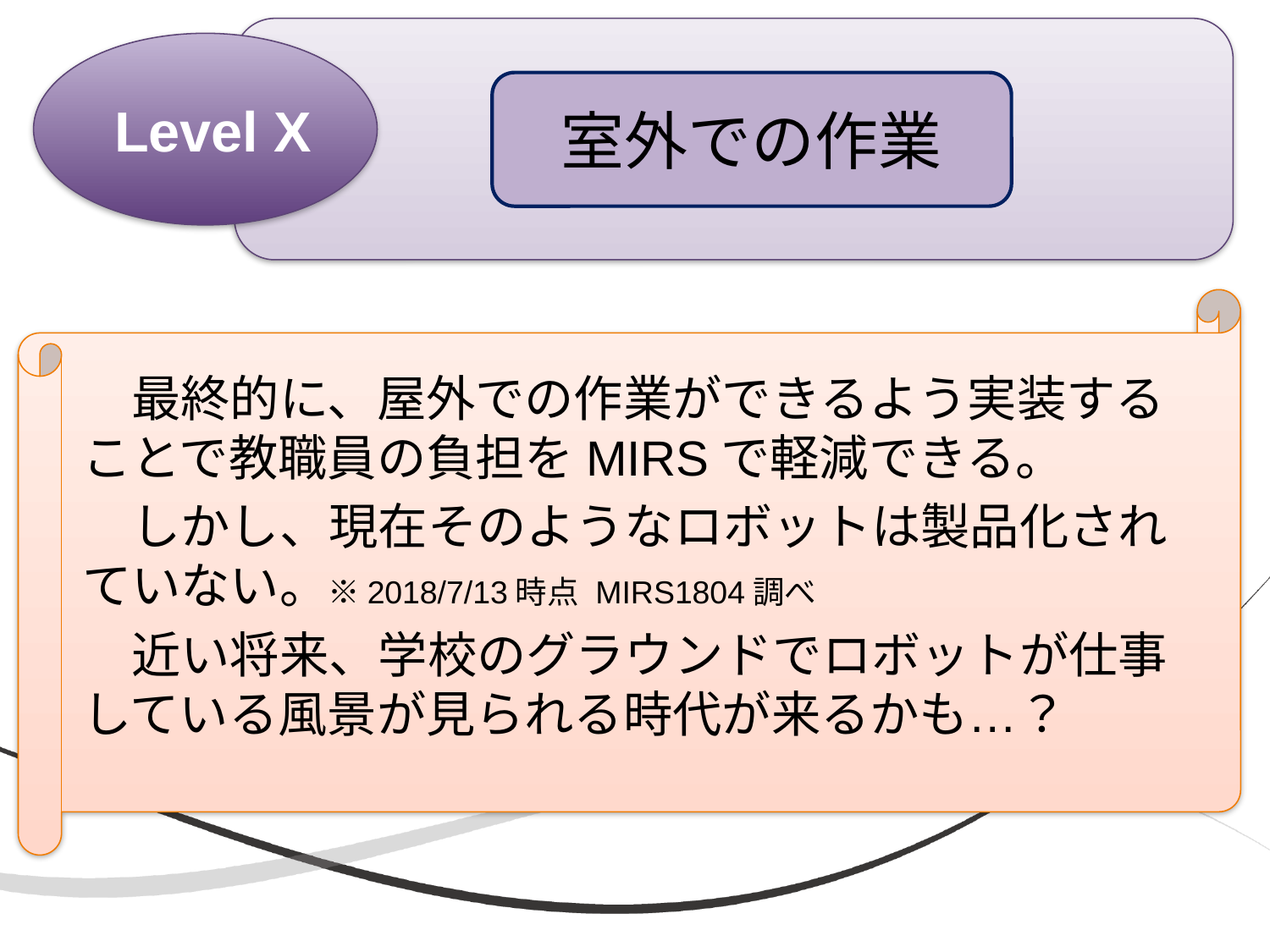

Level X
室外での作業

　最終的に、屋外での作業ができるよう実装することで教職員の負担をMIRSで軽減できる。
　しかし、現在そのようなロボットは製品化されていない。※2018/7/13時点 MIRS1804調べ
　近い将来、学校のグラウンドでロボットが仕事している風景が見られる時代が来るかも…？